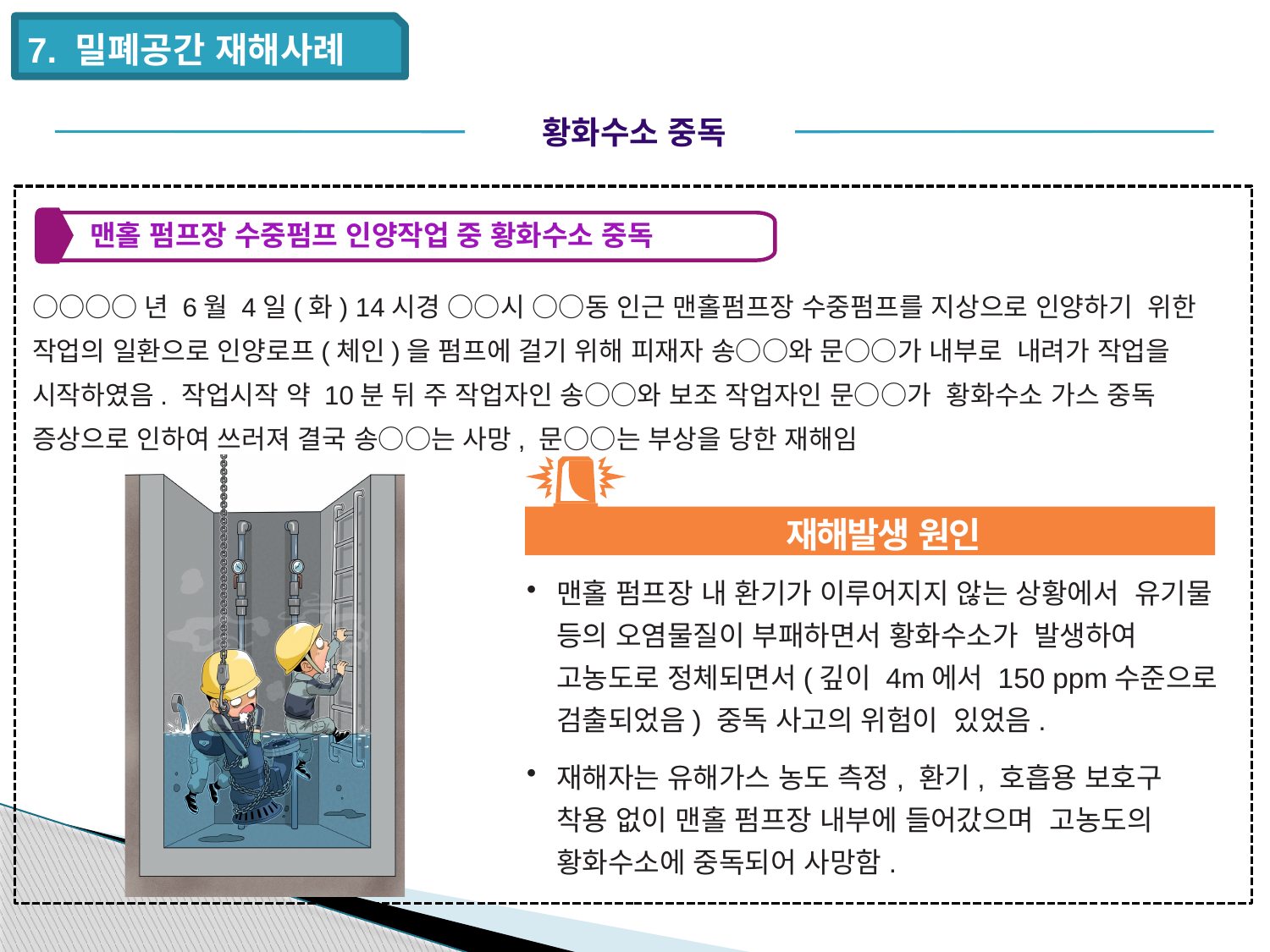

7. 밀폐공간 재해사례
황화수소 중독

맨홀 펌프장 수중펌프 인양작업 중 황화수소 중독

○○○○년 6월 4일(화) 14시경 ○○시 ○○동 인근 맨홀펌프장 수중펌프를 지상으로 인양하기  위한 작업의 일환으로 인양로프(체인)을 펌프에 걸기 위해 피재자 송○○와 문○○가 내부로  내려가 작업을 시작하였음. 작업시작 약 10분 뒤 주 작업자인 송○○와 보조 작업자인 문○○가  황화수소 가스 중독 증상으로 인하여 쓰러져 결국 송○○는 사망, 문○○는 부상을 당한 재해임

재해발생 원인
맨홀 펌프장 내 환기가 이루어지지 않는 상황에서  유기물 등의 오염물질이 부패하면서 황화수소가  발생하여 고농도로 정체되면서(깊이 4m에서 150 ppm수준으로 검출되었음) 중독 사고의 위험이  있었음.
재해자는 유해가스 농도 측정, 환기, 호흡용 보호구  착용 없이 맨홀 펌프장 내부에 들어갔으며  고농도의 황화수소에 중독되어 사망함.